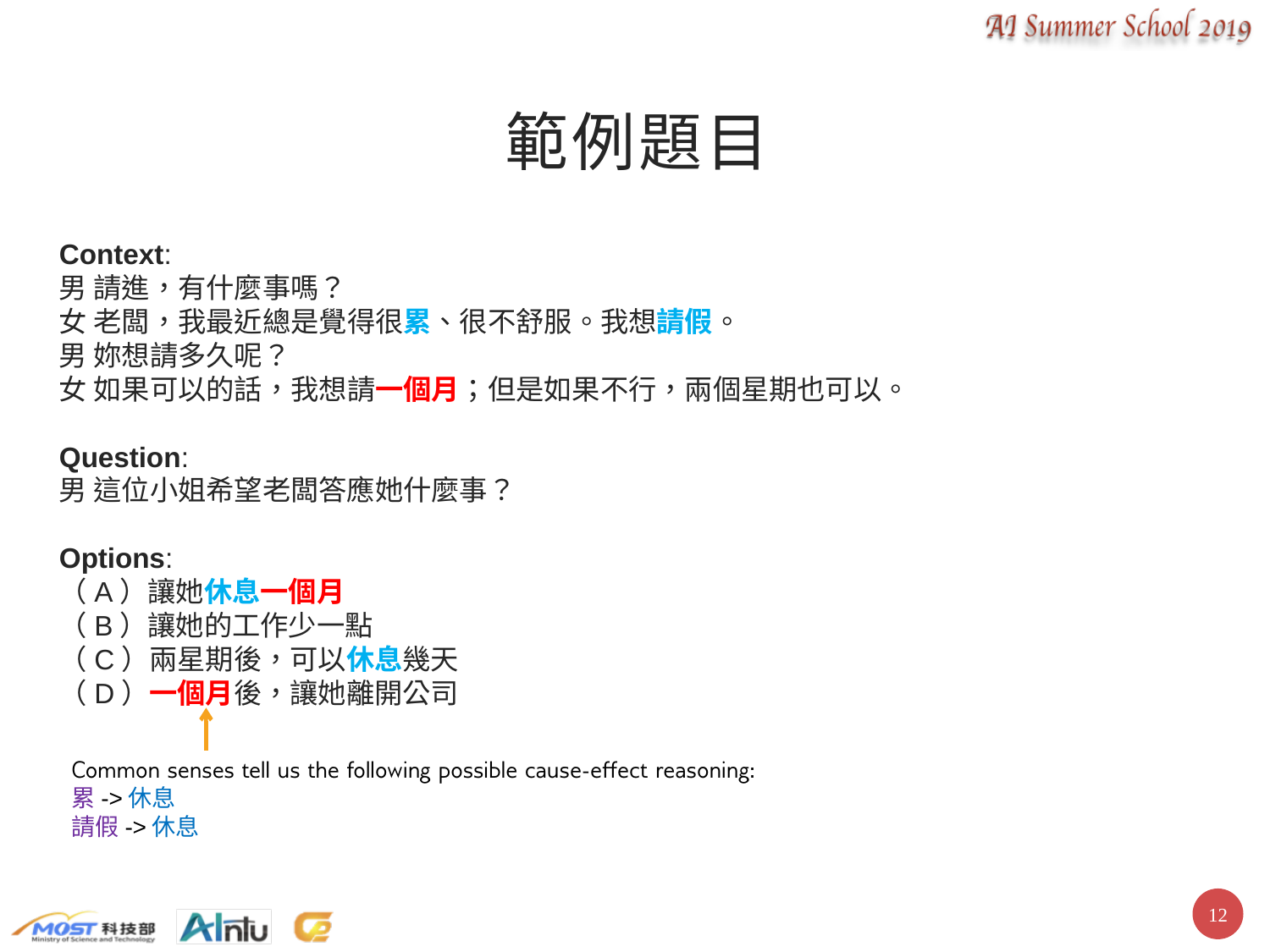

# 範例題目
Context:
男 請進，有什麼事嗎？
女 老闆，我最近總是覺得很累、很不舒服。我想請假。
男 妳想請多久呢？
女 如果可以的話，我想請一個月；但是如果不行，兩個星期也可以。

Question:
男 這位小姐希望老闆答應她什麼事？

Options:
（A）讓她休息一個月
（B）讓她的工作少一點
（C）兩星期後，可以休息幾天
（D）一個月後，讓她離開公司

Common senses tell us the following possible cause-effect reasoning:
累->休息
請假->休息
12